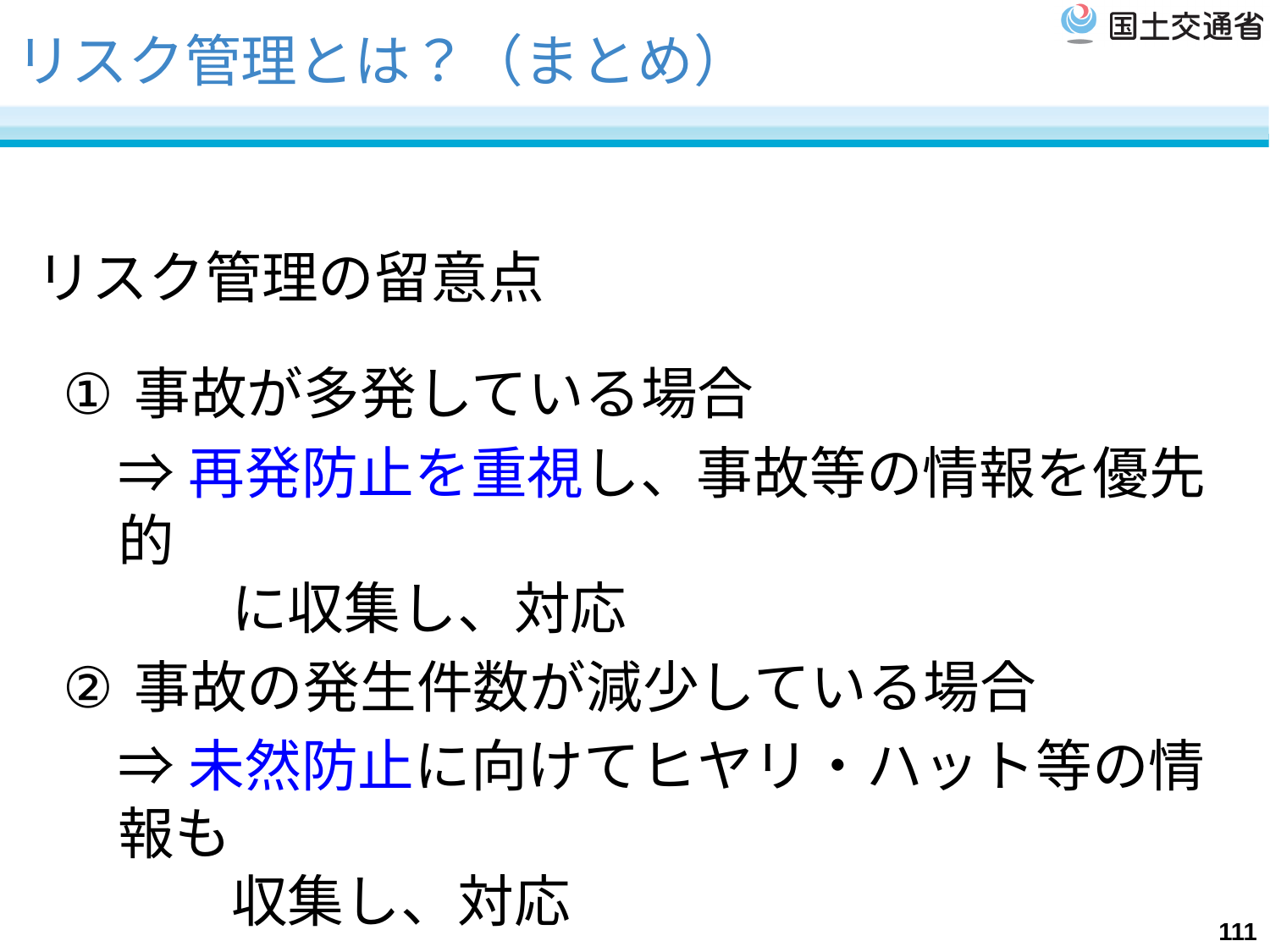

# リスク管理とは？（まとめ）
リスク管理の留意点
事故が多発している場合
⇒再発防止を重視し、事故等の情報を優先的
　　に収集し、対応
事故の発生件数が減少している場合
⇒未然防止に向けてヒヤリ・ハット等の情報も　　
　　収集し、対応

111